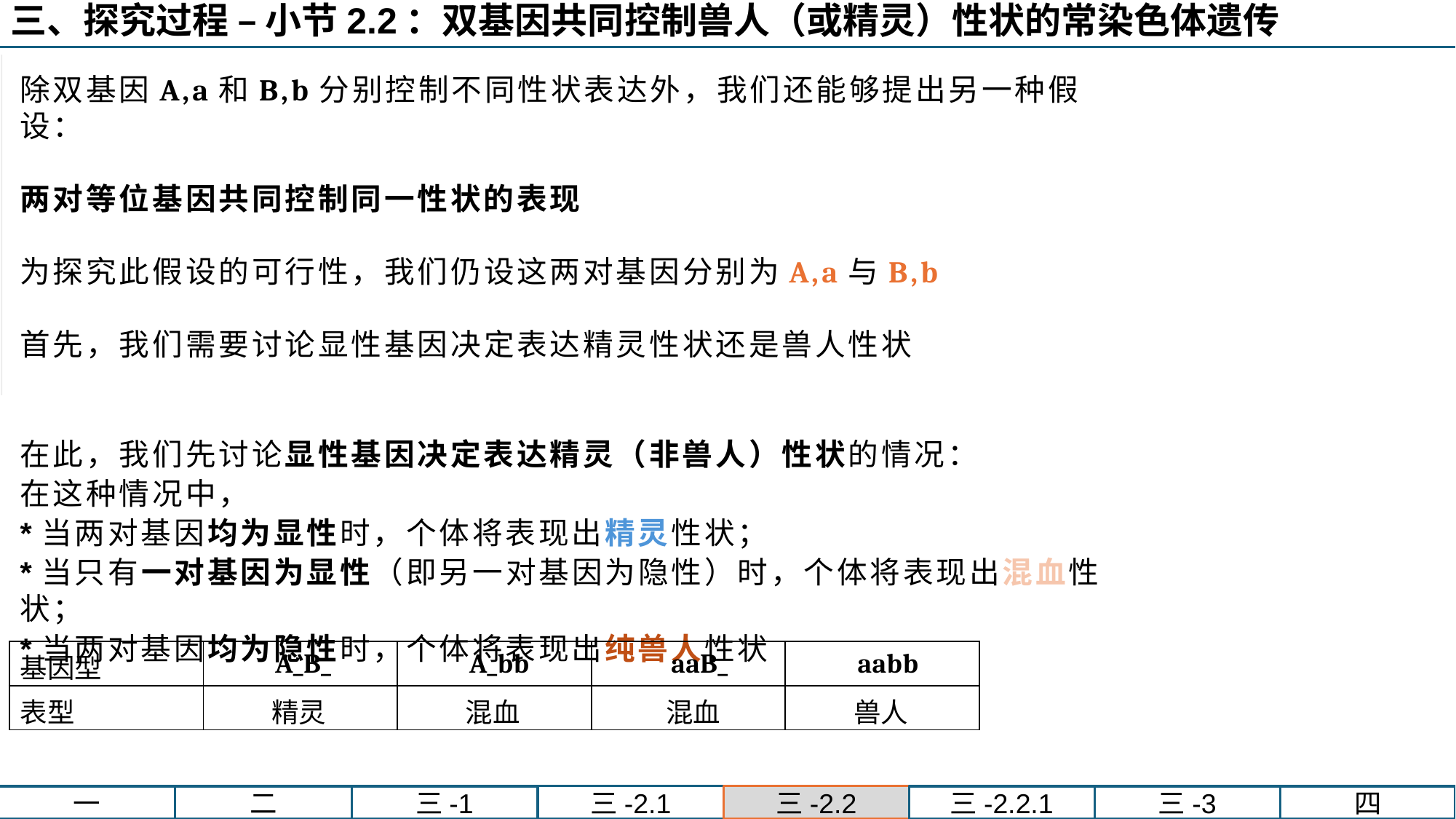

除双基因A,a和B,b分别控制不同性状表达外，我们还能够提出另一种假设：

两对等位基因共同控制同一性状的表现

为探究此假设的可行性，我们仍设这两对基因分别为A,a与B,b

首先，我们需要讨论显性基因决定表达精灵性状还是兽人性状

在此，我们先讨论显性基因决定表达精灵（非兽人）性状的情况：
在这种情况中，
*当两对基因均为显性时，个体将表现出精灵性状；
*当只有一对基因为显性（即另一对基因为隐性）时，个体将表现出混血性状；
*当两对基因均为隐性时，个体将表现出纯兽人性状
| 基因型 | A\_B\_ | A\_bb | aaB\_ | aabb |
| --- | --- | --- | --- | --- |
| 表型 | 精灵 | 混血 | 混血 | 兽人 |